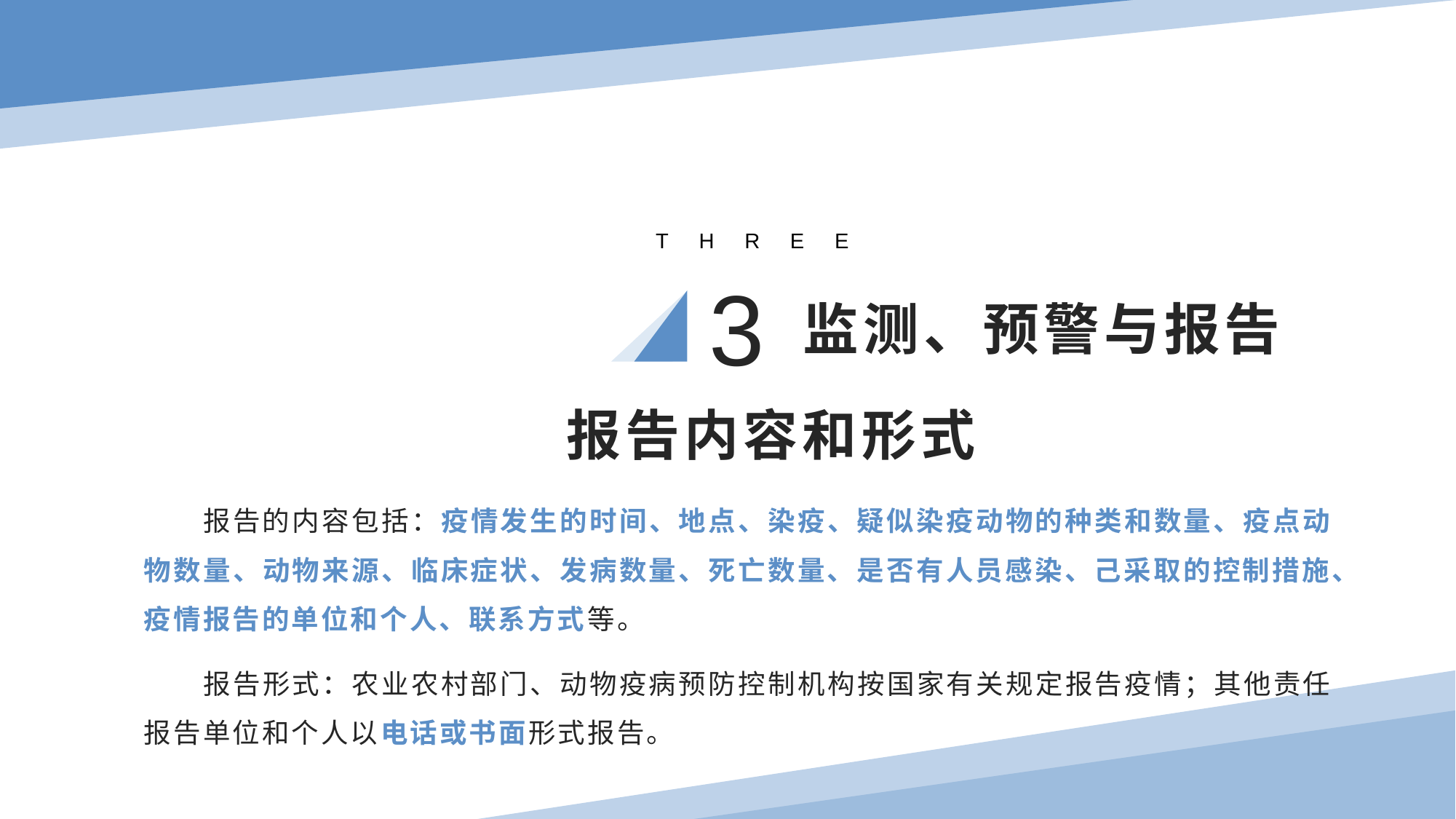

THREE
3
# 监测、预警与报告
 报告内容和形式
报告的内容包括：疫情发生的时间、地点、染疫、疑似染疫动物的种类和数量、疫点动物数量、动物来源、临床症状、发病数量、死亡数量、是否有人员感染、己采取的控制措施、疫情报告的单位和个人、联系方式等。
报告形式：农业农村部门、动物疫病预防控制机构按国家有关规定报告疫情；其他责任报告单位和个人以电话或书面形式报告。